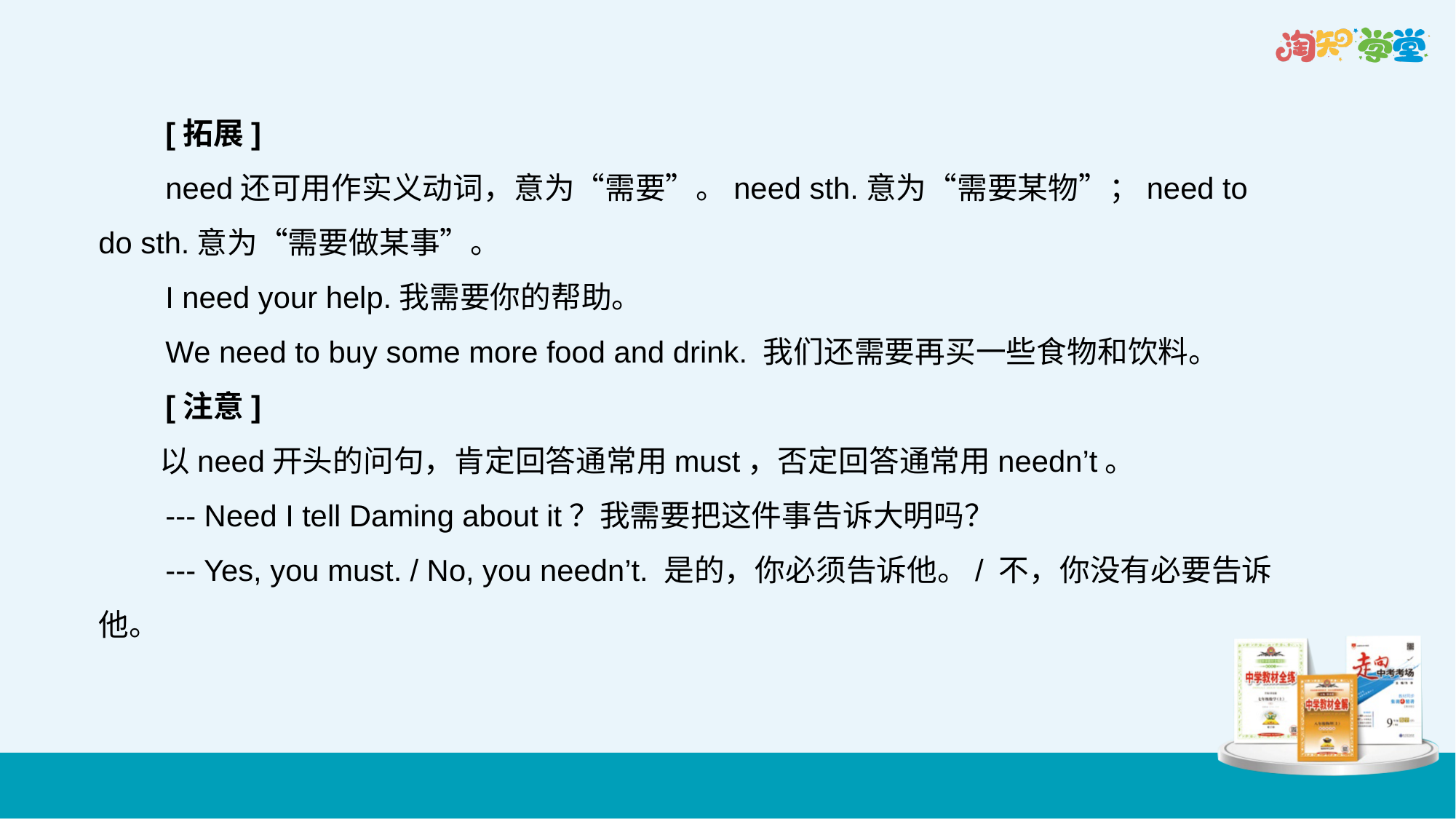

[拓展]
        need还可用作实义动词，意为“需要”。need sth.意为“需要某物”；need to do sth.意为“需要做某事”。
        I need your help.我需要你的帮助。
        We need to buy some more food and drink. 我们还需要再买一些食物和饮料。
        [注意]
        以need开头的问句，肯定回答通常用must，否定回答通常用needn’t。
        --- Need I tell Daming about it？我需要把这件事告诉大明吗？
        --- Yes, you must. / No, you needn’t. 是的，你必须告诉他。/ 不，你没有必要告诉他。